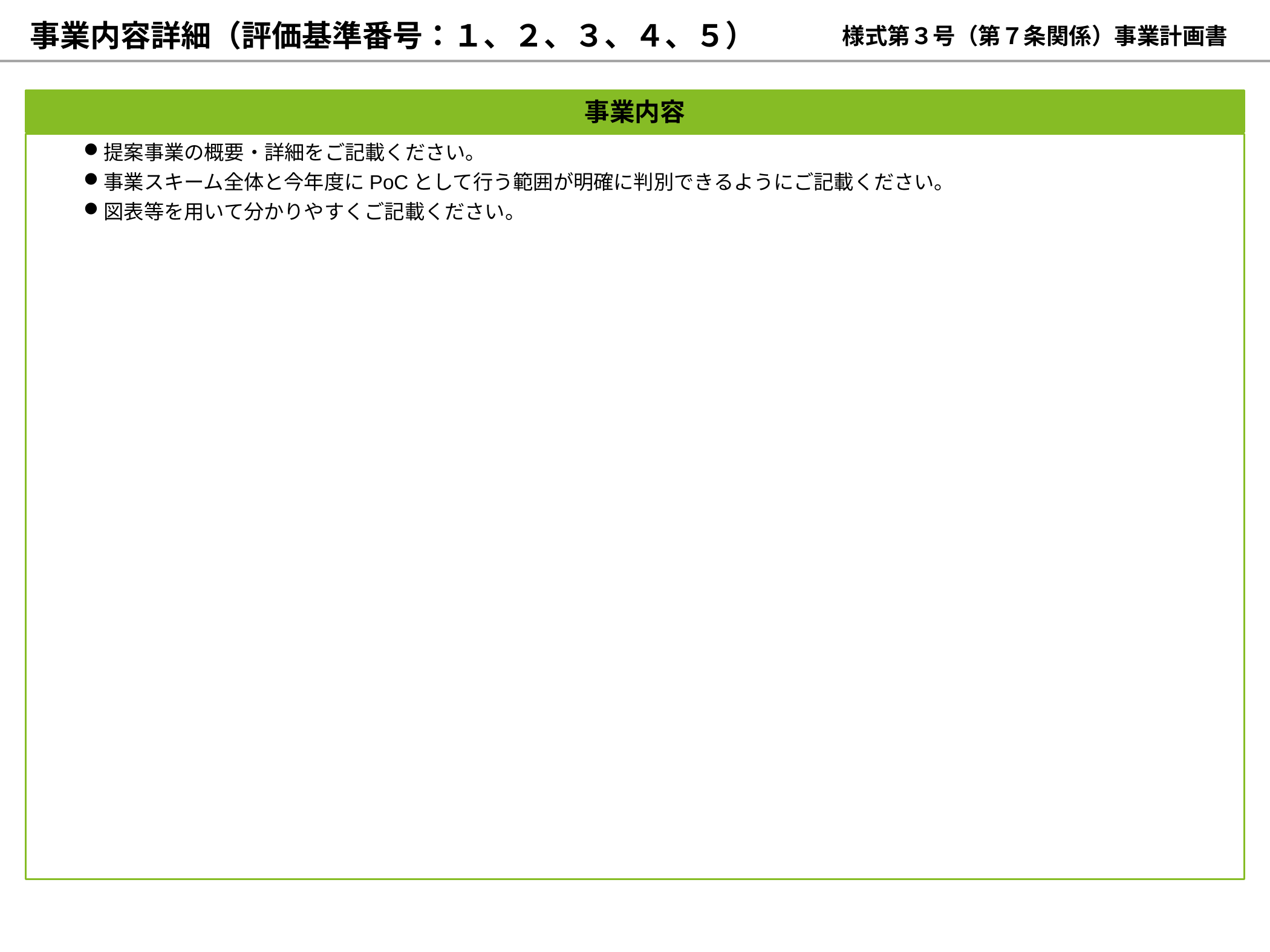

事業内容詳細（評価基準番号：１、２、３、４、５）
様式第３号（第７条関係）事業計画書

事業内容

提案事業の概要・詳細をご記載ください。
事業スキーム全体と今年度にPoCとして行う範囲が明確に判別できるようにご記載ください。
図表等を用いて分かりやすくご記載ください。